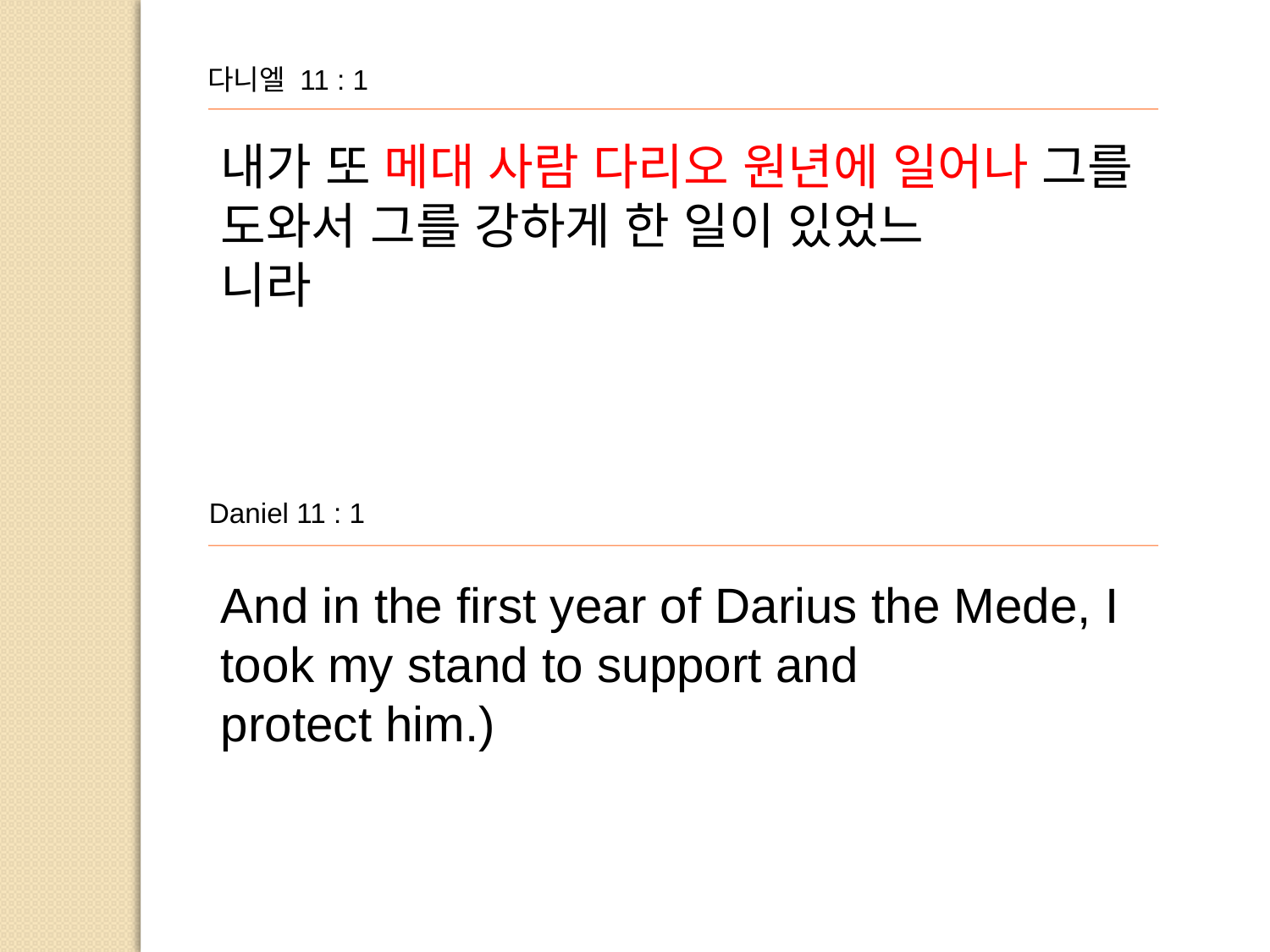

다니엘 11 : 1

내가 또 메대 사람 다리오 원년에 일어나 그를 도와서 그를 강하게 한 일이 있었느
니라
Daniel 11 : 1

And in the first year of Darius the Mede, I took my stand to support and
protect him.)